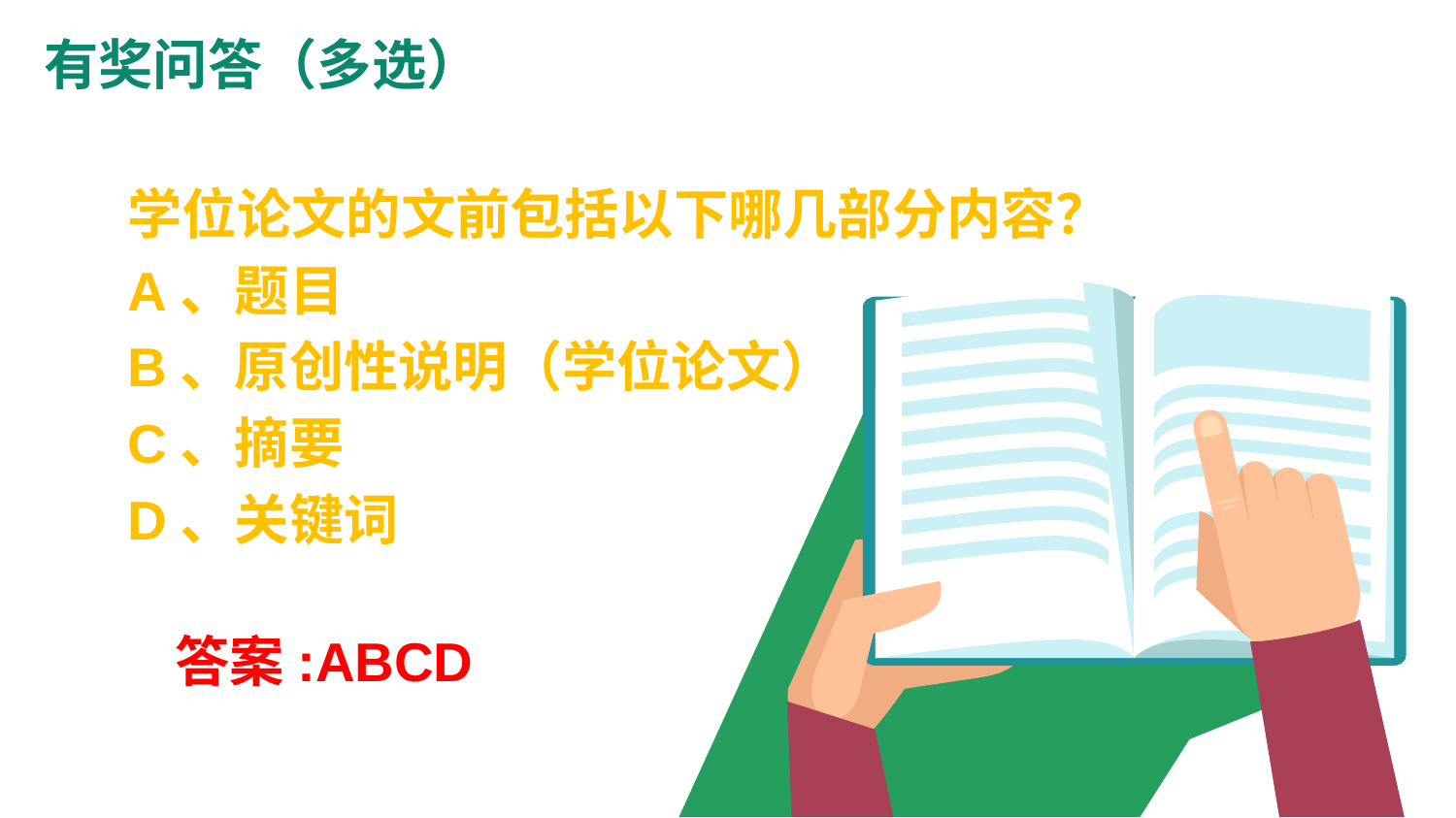

有奖问答（多选）
学位论文的文前包括以下哪几部分内容？
A、题目
B、原创性说明（学位论文）
C、摘要
D、关键词

答案:ABCD